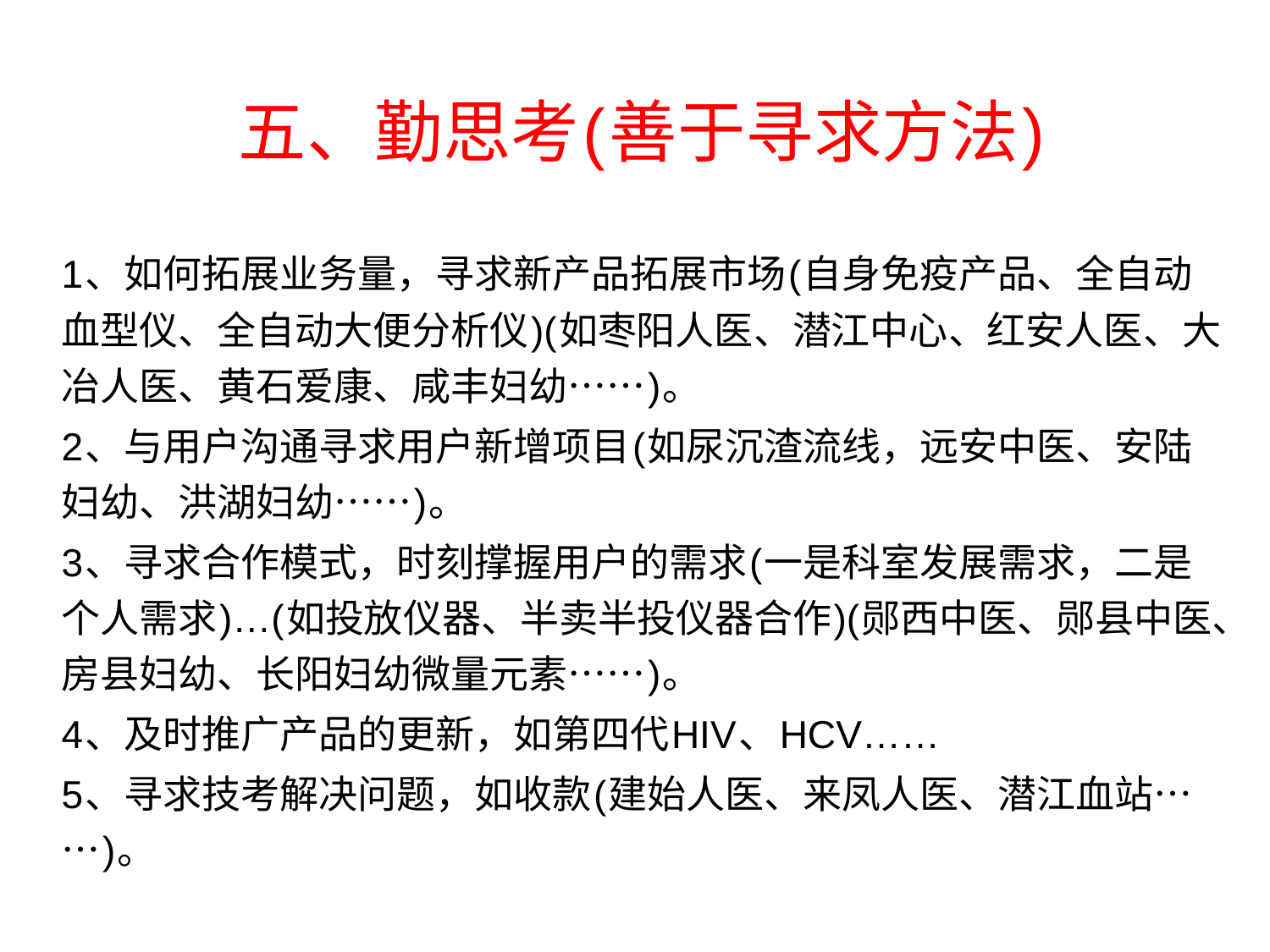

五、勤思考(善于寻求方法)

1、如何拓展业务量，寻求新产品拓展市场(自身免疫产品、全自动血型仪、全自动大便分析仪)(如枣阳人医、潜江中心、红安人医、大冶人医、黄石爱康、咸丰妇幼……)。
2、与用户沟通寻求用户新增项目(如尿沉渣流线，远安中医、安陆妇幼、洪湖妇幼……)。
3、寻求合作模式，时刻撑握用户的需求(一是科室发展需求，二是个人需求)…(如投放仪器、半卖半投仪器合作)(郧西中医、郧县中医、房县妇幼、长阳妇幼微量元素……)。
4、及时推广产品的更新，如第四代HIV、HCV……
5、寻求技考解决问题，如收款(建始人医、来凤人医、潜江血站……)。